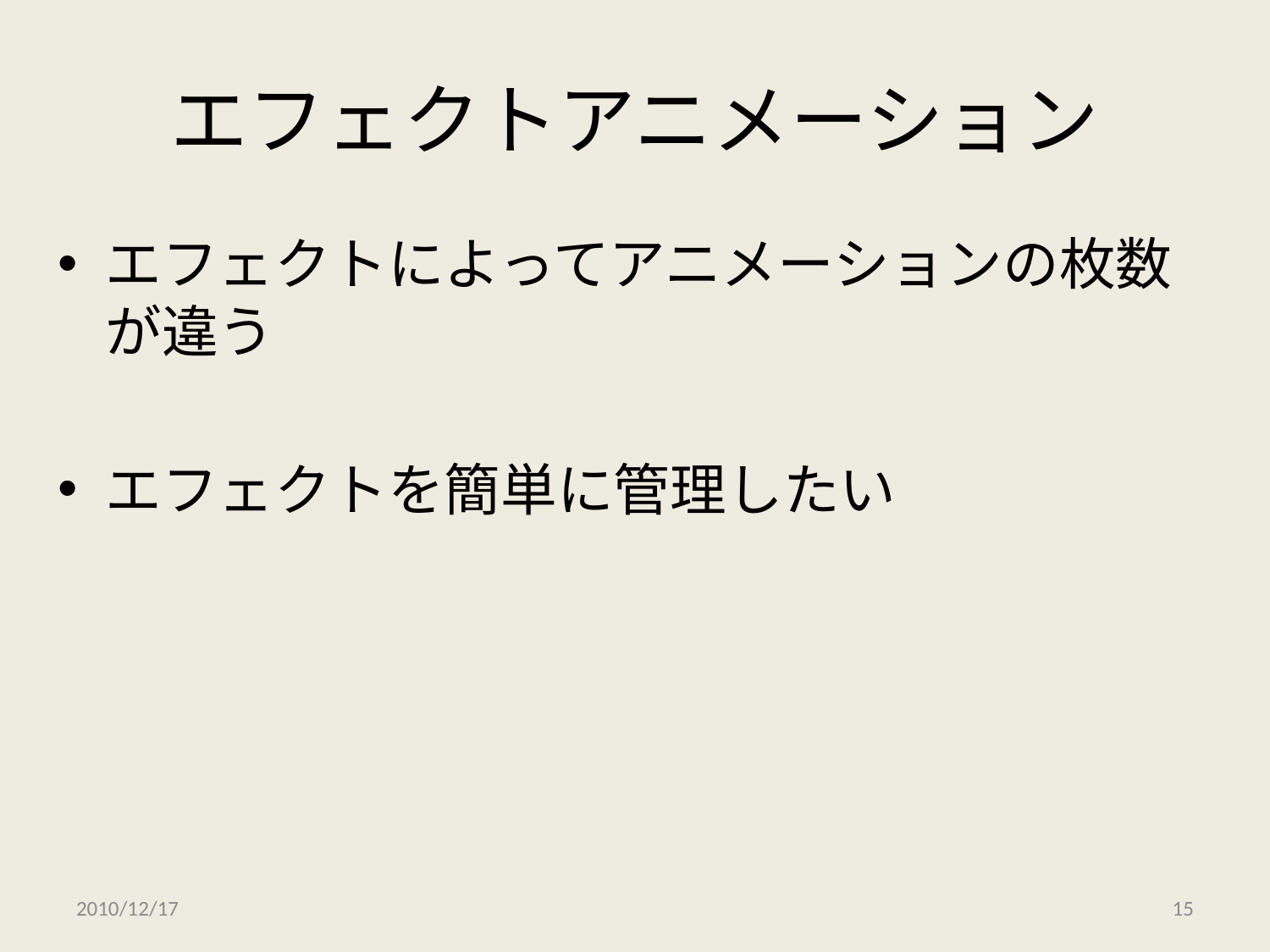

# エフェクトアニメーション
エフェクトによってアニメーションの枚数が違う

エフェクトを簡単に管理したい
2010/12/17
15